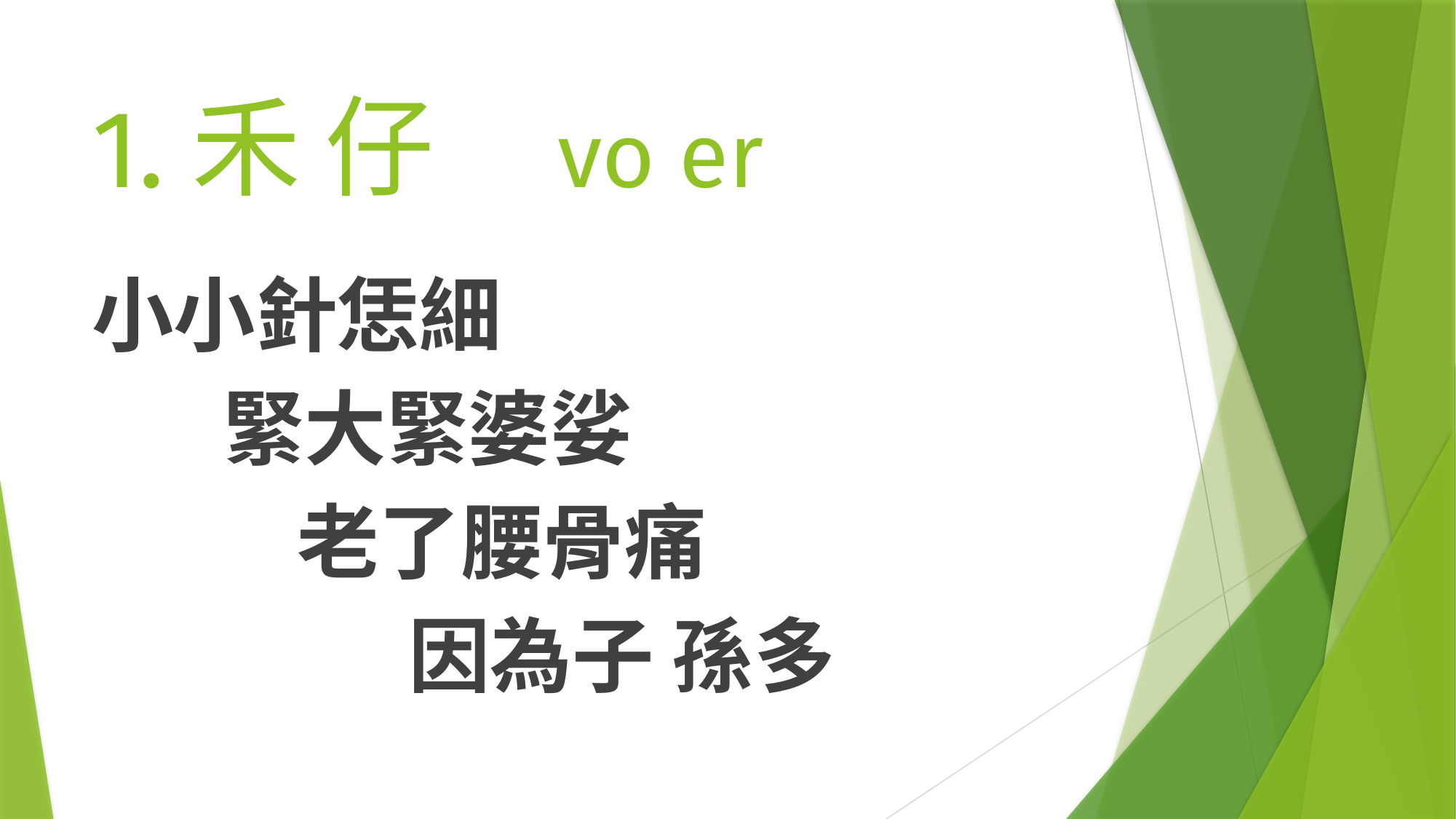

# 1.禾 仔    vo er
小小針恁細
      緊大緊婆娑
          老了腰骨痛
                因為子 孫多